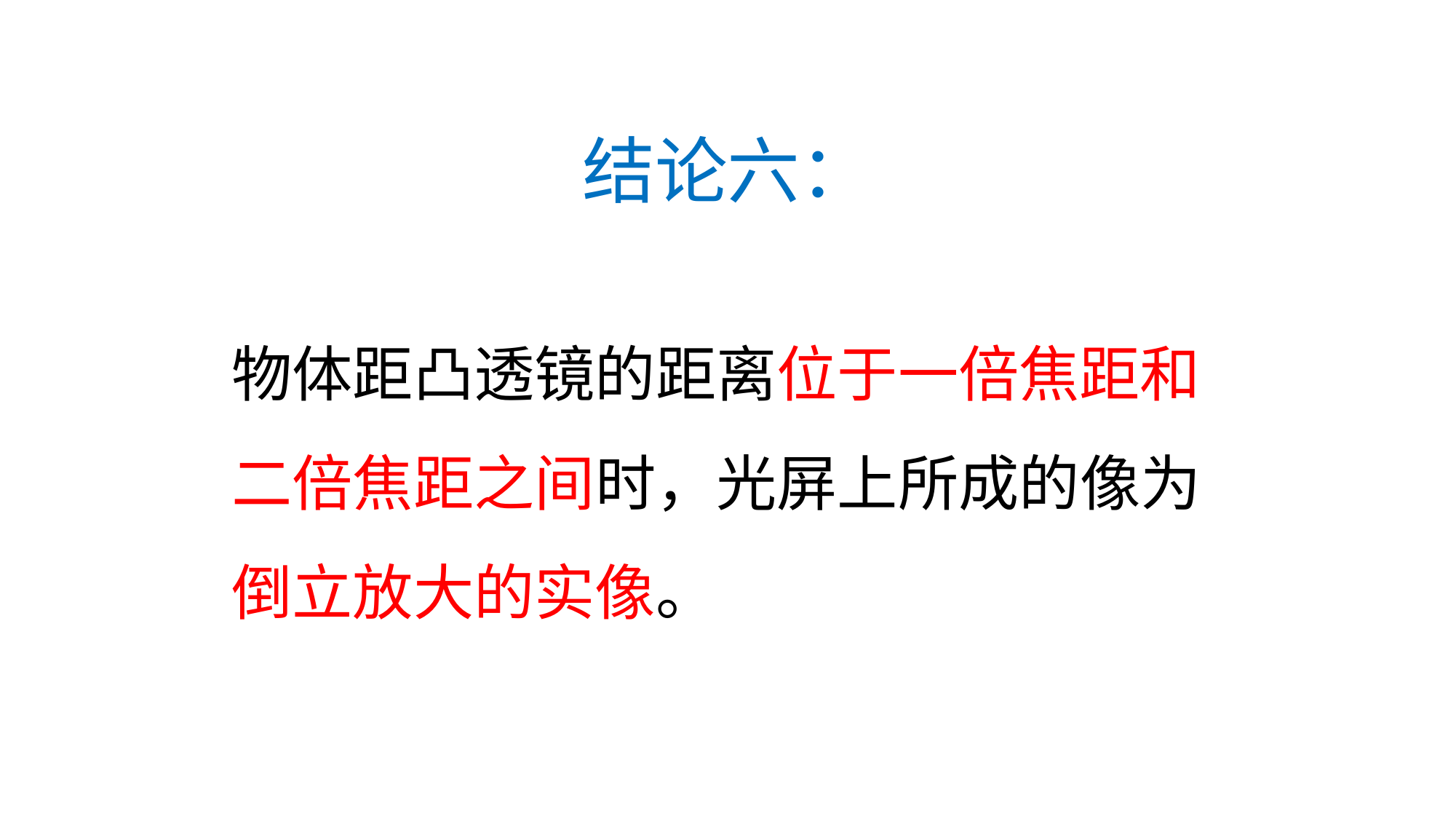

结论六：
物体距凸透镜的距离位于一倍焦距和二倍焦距之间时，光屏上所成的像为倒立放大的实像。